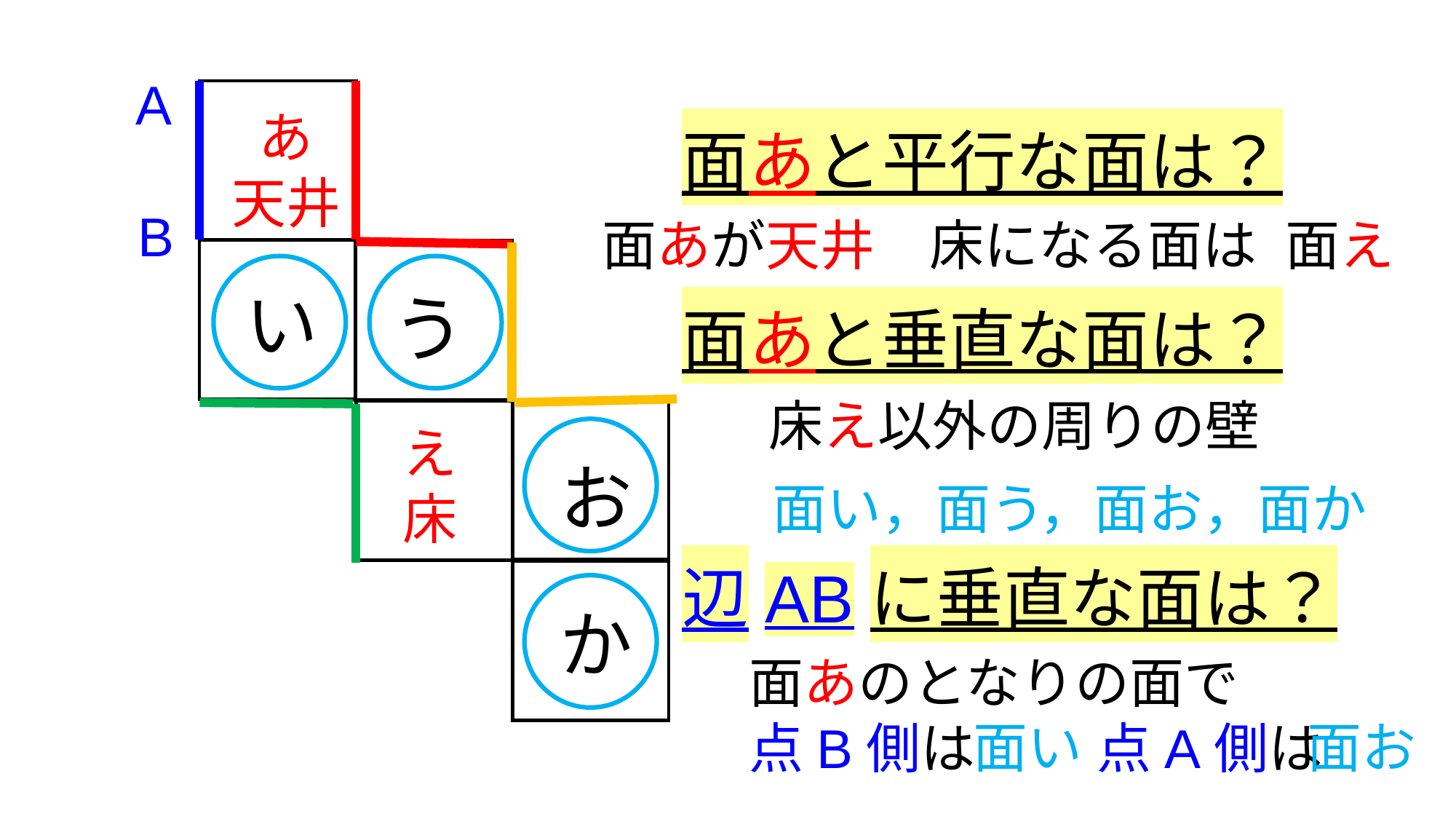

A

あ
天井
面あと平行な面は？

面あと垂直な面は？

辺ABに垂直な面は？
B
面あが天井　床になる面は
面え

い
う
床え以外の周りの壁

え
床

お
面い，面う，面お，面か

か
面あのとなりの面で
点B側は　　 点A側は
面い
面お